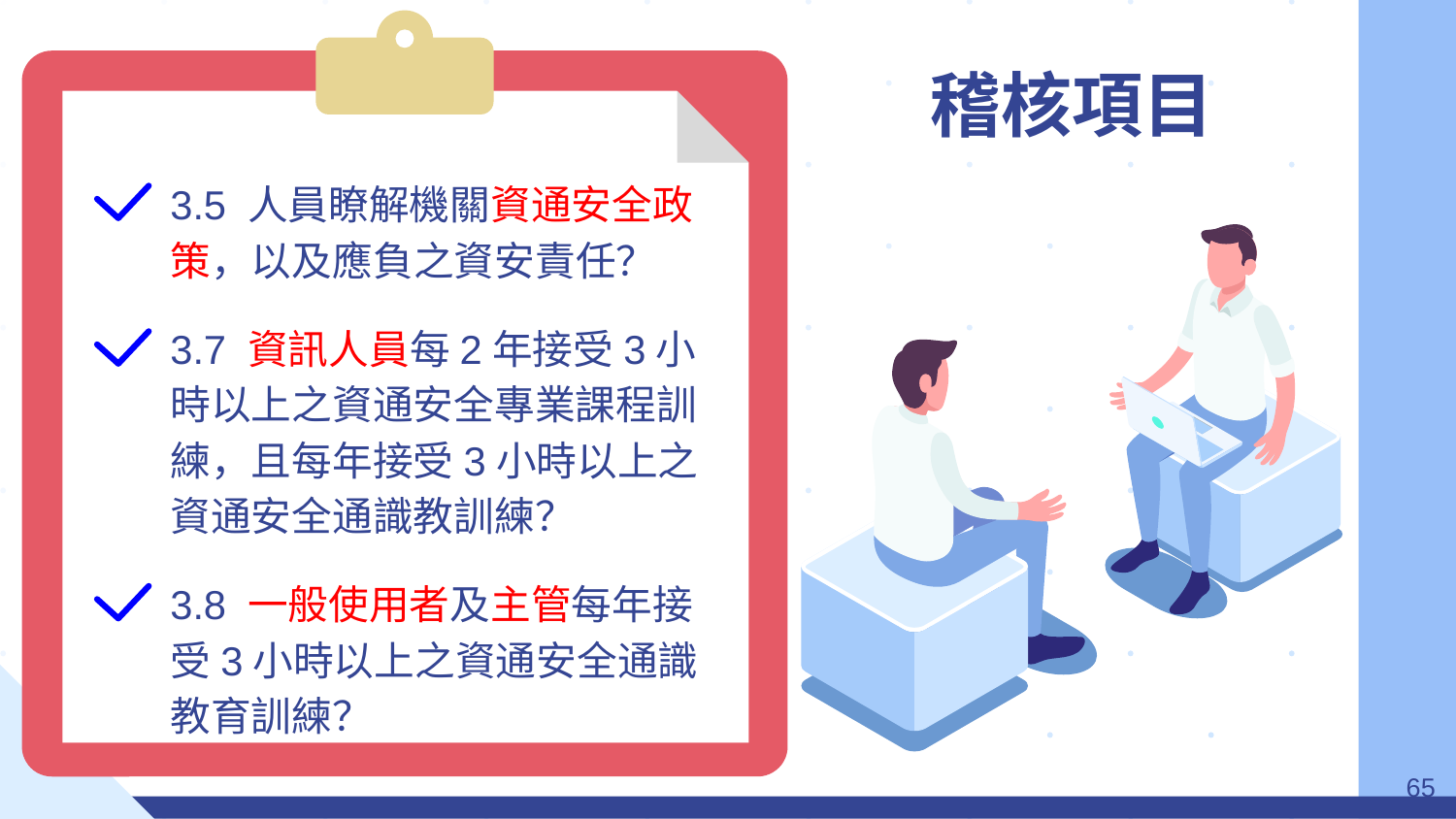

# 稽核項目
3.5 人員瞭解機關資通安全政策，以及應負之資安責任？
3.7 資訊人員每2年接受3小時以上之資通安全專業課程訓練，且每年接受3小時以上之資通安全通識教訓練？
3.8 一般使用者及主管每年接受3小時以上之資通安全通識教育訓練？

65